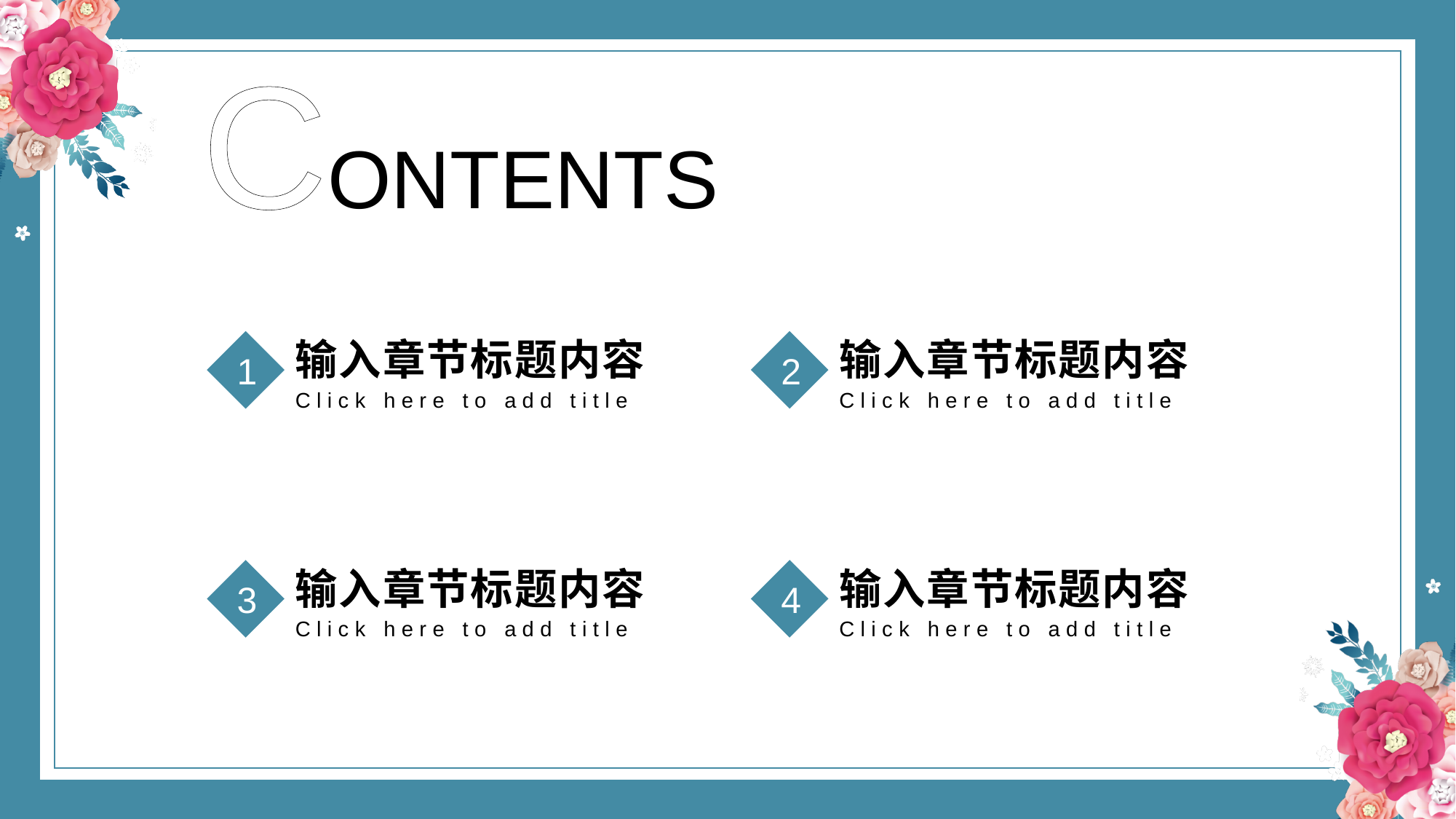

CONTENTS
输入章节标题内容
Click here to add title
输入章节标题内容
Click here to add title
1
2
输入章节标题内容
Click here to add title
输入章节标题内容
Click here to add title
3
4